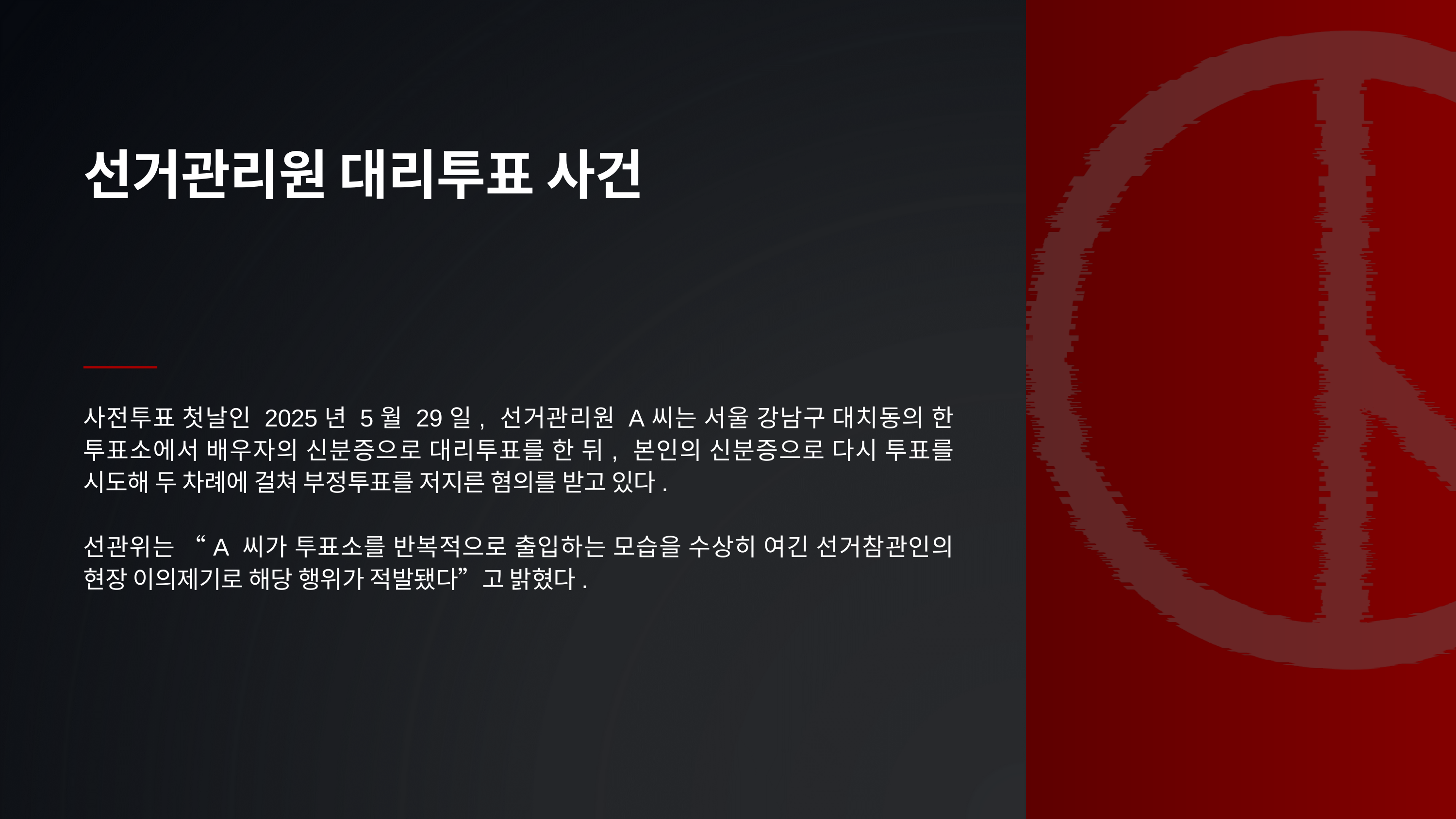

선거관리원 대리투표 사건

사전투표 첫날인 2025년 5월 29일, 선거관리원 A씨는 서울 강남구 대치동의 한 투표소에서 배우자의 신분증으로 대리투표를 한 뒤, 본인의 신분증으로 다시 투표를 시도해 두 차례에 걸쳐 부정투표를 저지른 혐의를 받고 있다.

선관위는 “A 씨가 투표소를 반복적으로 출입하는 모습을 수상히 여긴 선거참관인의 현장 이의제기로 해당 행위가 적발됐다”고 밝혔다.